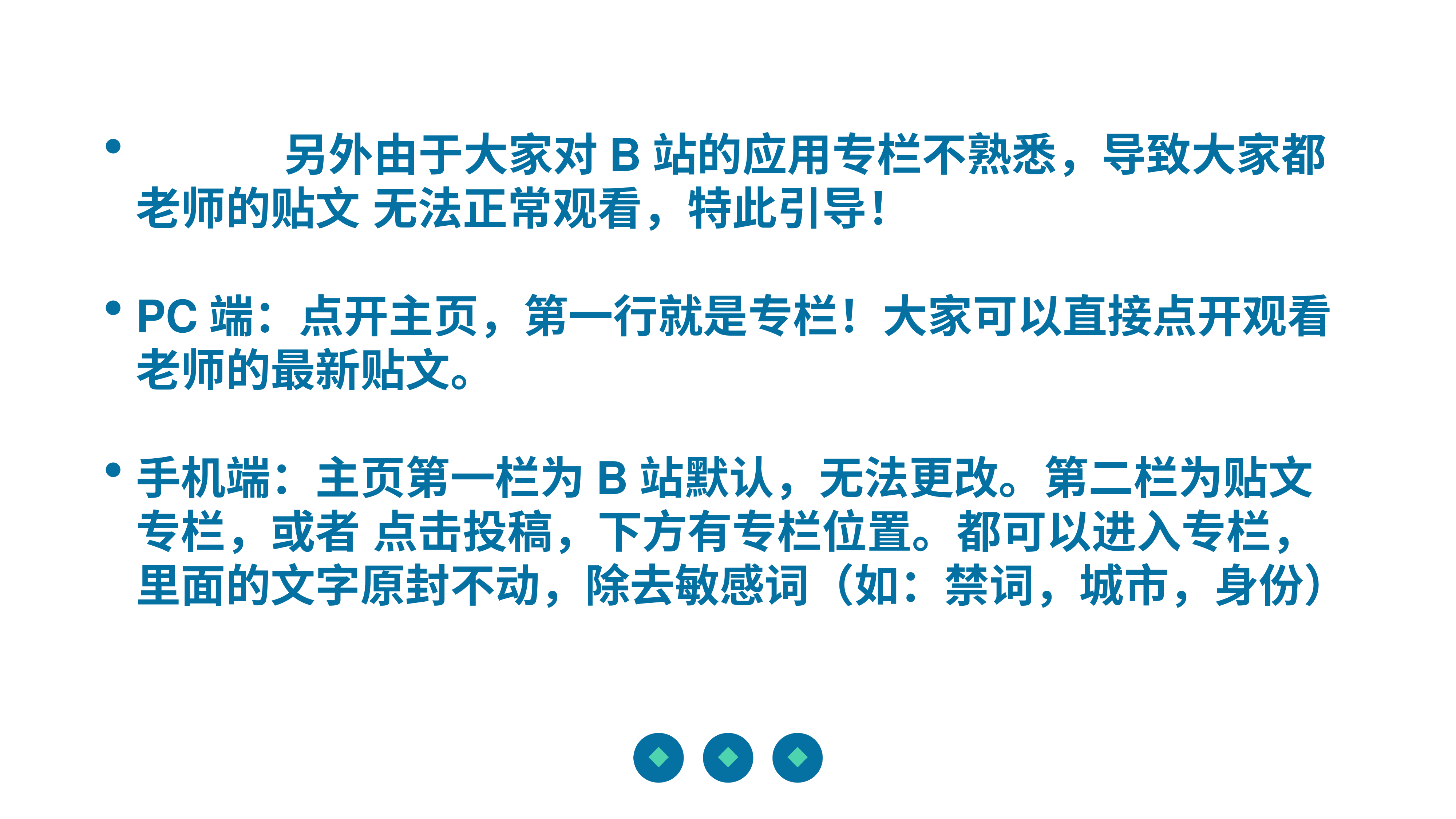

另外由于大家对B站的应用专栏不熟悉，导致大家都老师的贴文 无法正常观看，特此引导！

PC端：点开主页，第一行就是专栏！大家可以直接点开观看老师的最新贴文。

手机端：主页第一栏为B站默认，无法更改。第二栏为贴文专栏，或者 点击投稿，下方有专栏位置。都可以进入专栏，里面的文字原封不动，除去敏感词（如：禁词，城市，身份）